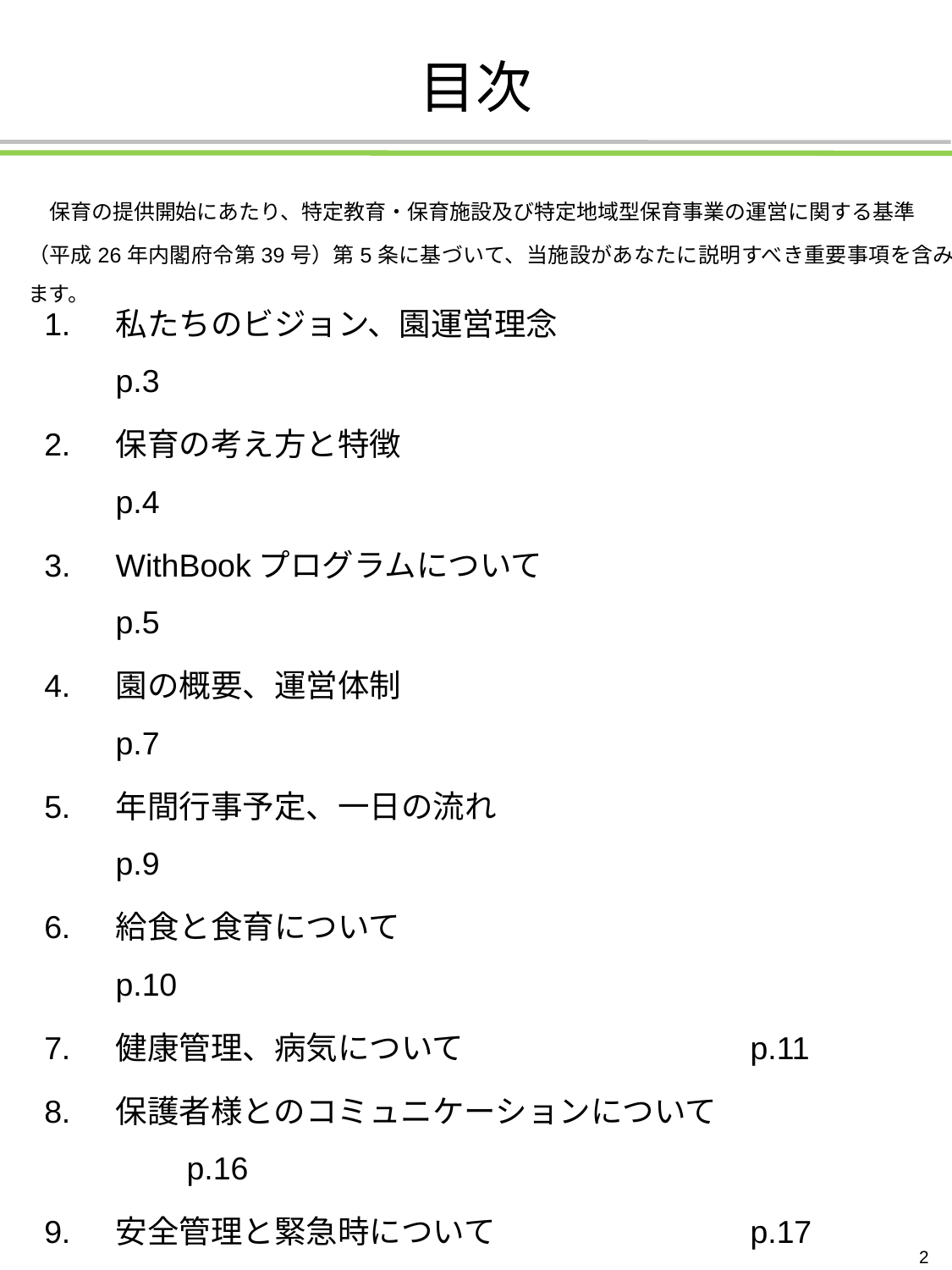

# 目次
　保育の提供開始にあたり、特定教育・保育施設及び特定地域型保育事業の運営に関する基準
（平成26年内閣府令第39号）第5条に基づいて、当施設があなたに説明すべき重要事項を含みます。
私たちのビジョン、園運営理念	　　　　　　　	p.3
保育の考え方と特徴　　		　　　　　　	p.4
WithBookプログラムについて			p.5
園の概要、運営体制				p.7
年間行事予定、一日の流れ			p.9
給食と食育について				p.10
健康管理、病気について			p.11
保護者様とのコミュニケーションについて	　　　　　　p.16
安全管理と緊急時について			p.17
その他の園のお約束				p.19
なれ保育の進め方について　　　　　　　　　　　　　　　　　p.22
希望利用者のみにかかる負担額　　　　　　　　　　　　　 p.23
苦情解決・運営委員会について		　　　　　　p.24
保護者さま等による不当な言動への対応について　　　 p.26
≪ご参考≫子育て学協会の活動について　　　　　　　　　P.27

2